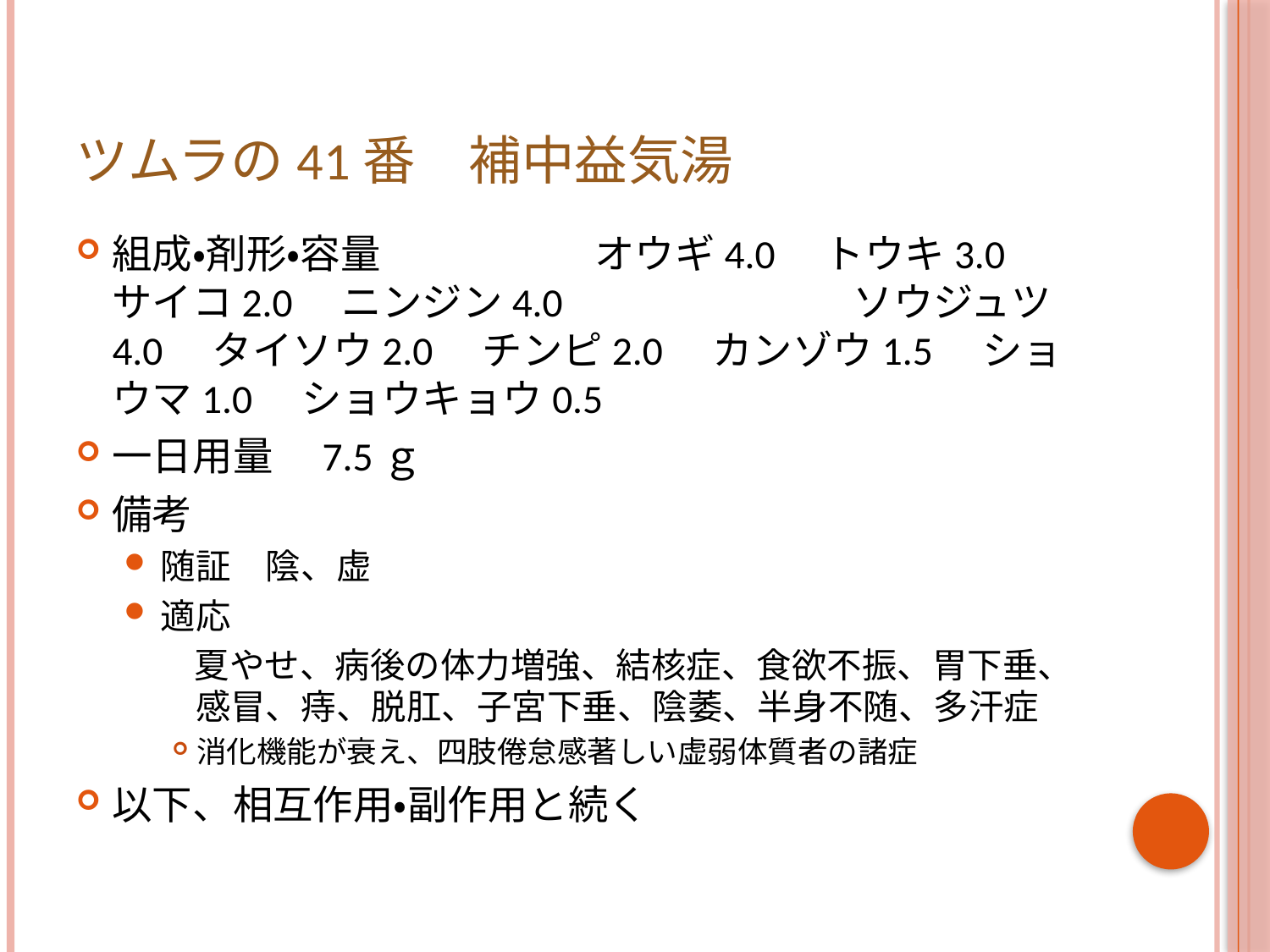

# ツムラの41番　補中益気湯
組成・剤形・容量					　　　オウギ4.0　トウキ3.0　サイコ2.0　ニンジン4.0　　　　　　　ソウジュツ4.0　タイソウ2.0　チンピ2.0　カンゾウ1.5　ショウマ1.0　ショウキョウ0.5
一日用量　7.5ｇ
備考
随証　陰、虚
適応
　　夏やせ、病後の体力増強、結核症、食欲不振、胃下垂、　感冒、痔、脱肛、子宮下垂、陰萎、半身不随、多汗症
消化機能が衰え、四肢倦怠感著しい虚弱体質者の諸症
以下、相互作用・副作用と続く